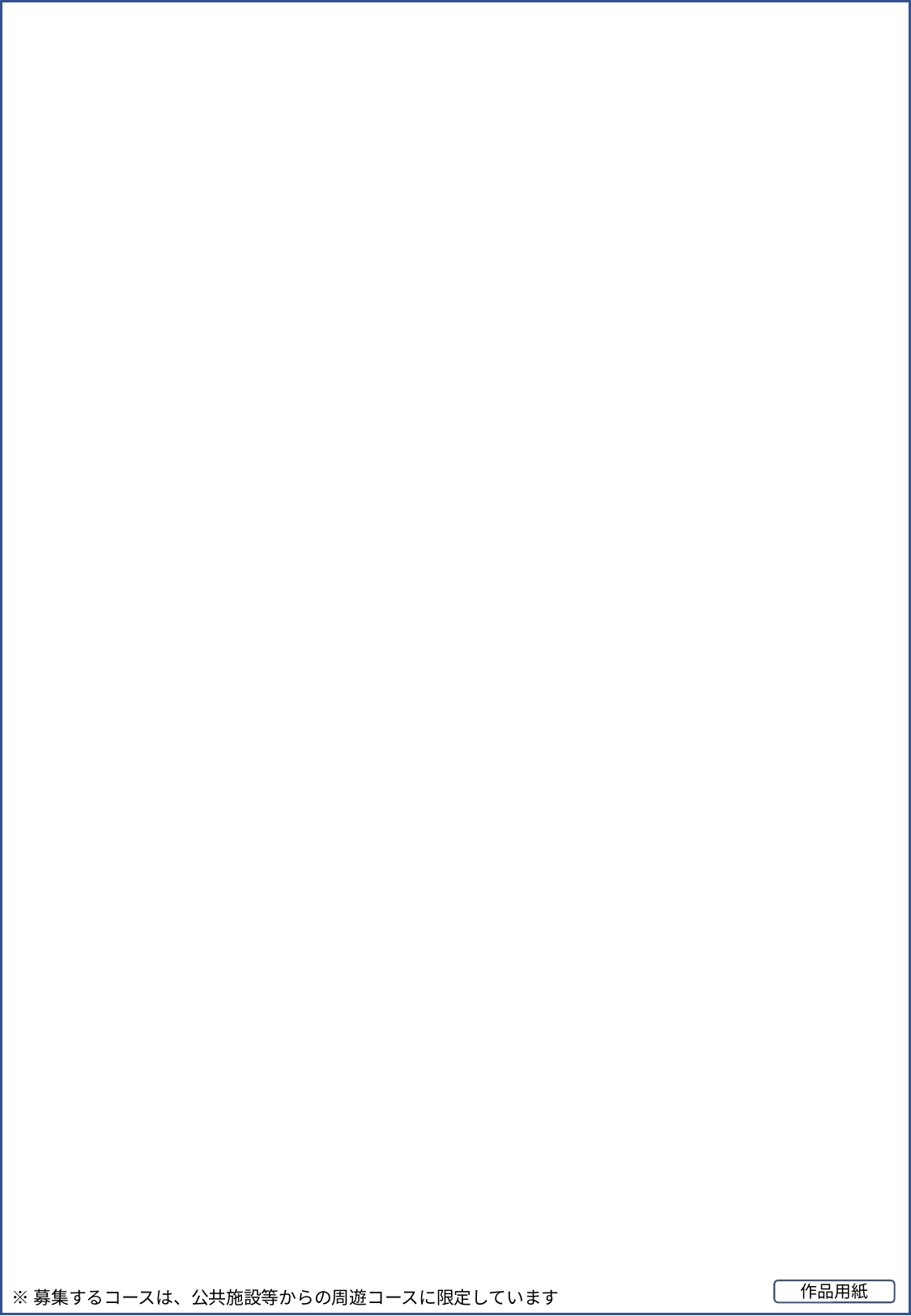

※募集するコースは、公共施設等からの周遊コースに限定しています
作品用紙